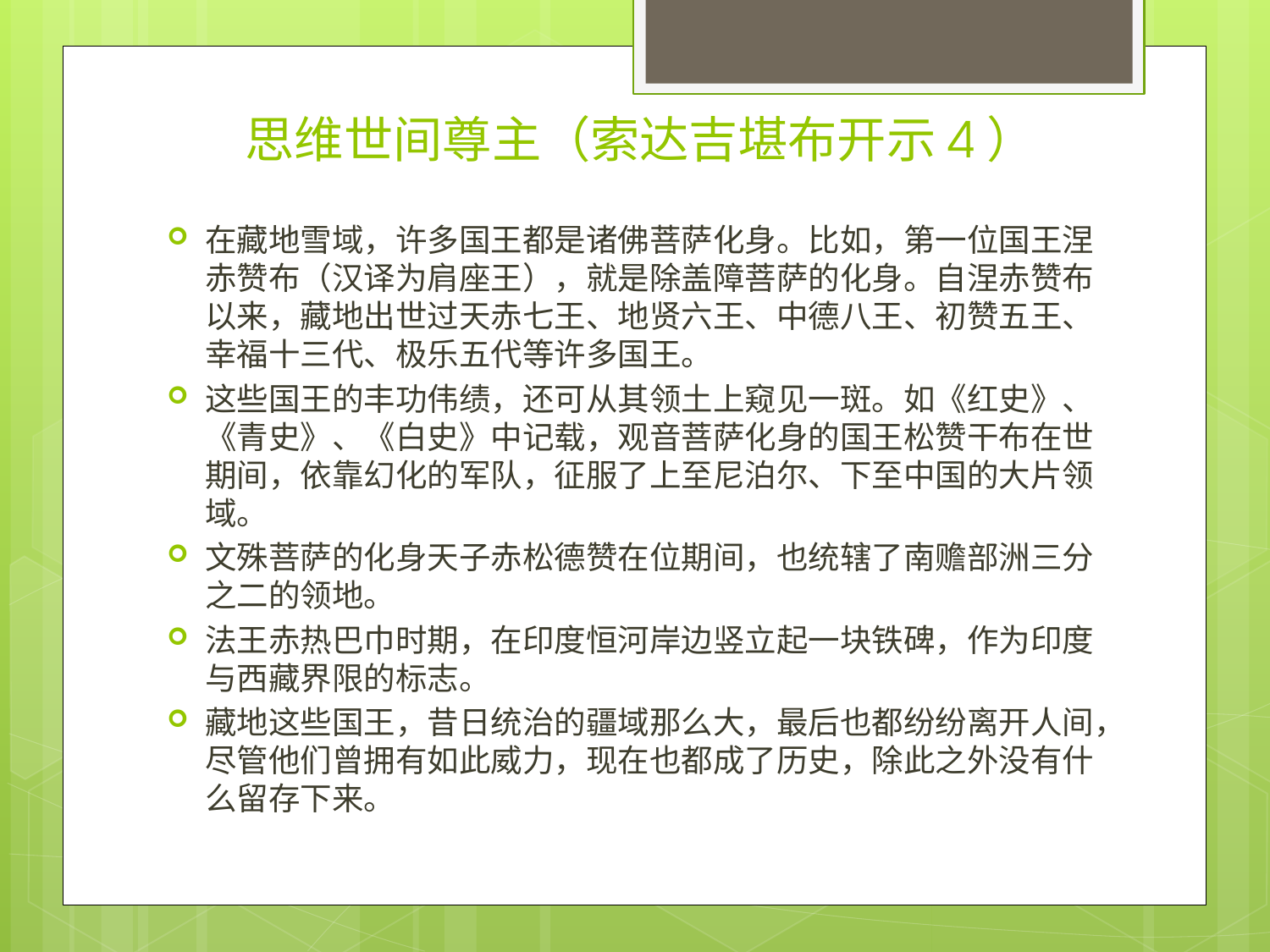

# 思维世间尊主（索达吉堪布开示4）
在藏地雪域，许多国王都是诸佛菩萨化身。比如，第一位国王涅赤赞布（汉译为肩座王），就是除盖障菩萨的化身。自涅赤赞布以来，藏地出世过天赤七王、地贤六王、中德八王、初赞五王、幸福十三代、极乐五代等许多国王。
这些国王的丰功伟绩，还可从其领土上窥见一斑。如《红史》、《青史》、《白史》中记载，观音菩萨化身的国王松赞干布在世期间，依靠幻化的军队，征服了上至尼泊尔、下至中国的大片领域。
文殊菩萨的化身天子赤松德赞在位期间，也统辖了南赡部洲三分之二的领地。
法王赤热巴巾时期，在印度恒河岸边竖立起一块铁碑，作为印度与西藏界限的标志。
藏地这些国王，昔日统治的疆域那么大，最后也都纷纷离开人间，尽管他们曾拥有如此威力，现在也都成了历史，除此之外没有什么留存下来。